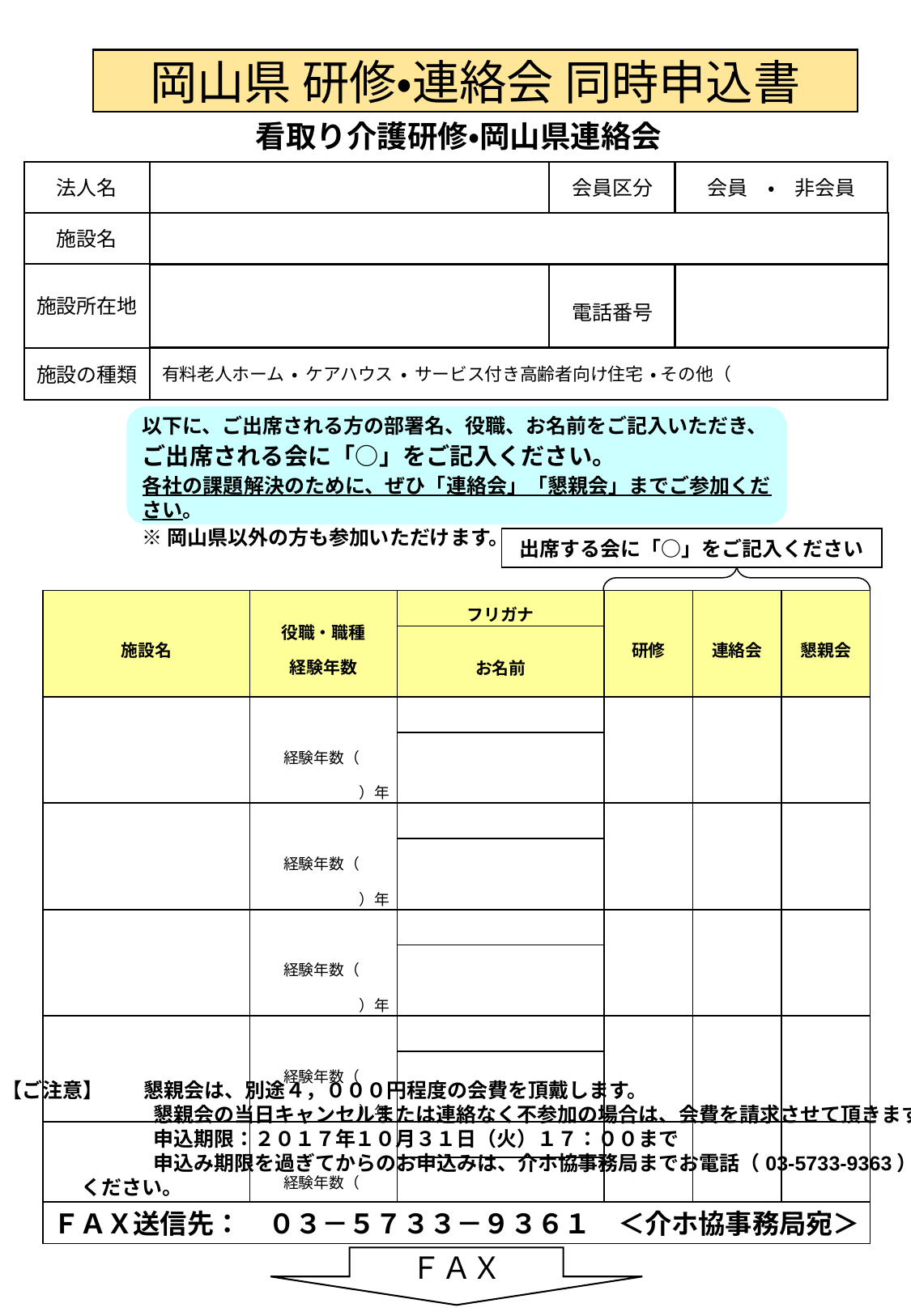

岡山県 研修・連絡会 同時申込書
看取り介護研修・岡山県連絡会

会員区分
会員　・　非会員
法人名

施設名
施設所在地
電話番号

有料老人ホーム  ・  ケアハウス  ・  サービス付き高齢者向け住宅  ・ その他（　　　　　　　　　　　　）
施設の種類
以下に、ご出席される方の部署名、役職、お名前をご記入いただき、
ご出席される会に「○」をご記入ください。
各社の課題解決のために、ぜひ「連絡会」「懇親会」までご参加ください。
※岡山県以外の方も参加いただけます。

出席する会に「○」をご記入ください
| 施設名 | 役職・職種 経験年数 | フリガナ | 研修 | 連絡会 | 懇親会 |
| --- | --- | --- | --- | --- | --- |
|  |  | お名前 |  |  |  |
|  | 経験年数（　　　）年 |  |  |  |  |
|  |  |  |  |  |  |
|  | 経験年数（　　　）年 |  |  |  |  |
|  |  |  |  |  |  |
|  | 経験年数（　　　）年 |  |  |  |  |
|  |  |  |  |  |  |
|  | 経験年数（　　　）年 |  |  |  |  |
|  |  |  |  |  |  |
|  | 経験年数（　　　）年 |  |  |  |  |
|  |  |  |  |  |  |
【ご注意】　　懇親会は、別途４，０００円程度の会費を頂戴します。
　　　　　　　  懇親会の当日キャンセルまたは連絡なく不参加の場合は、会費を請求させて頂きます。
　　　　　　　  申込期限：２０１７年１０月３１日（火）１７：００まで
　　　　　　　  申込み期限を過ぎてからのお申込みは、介ホ協事務局までお電話（03-5733-9363）
                 ください。

ＦＡＸ送信先：　０３－５７３３－９３６１　＜介ホ協事務局宛＞
ＦＡＸ